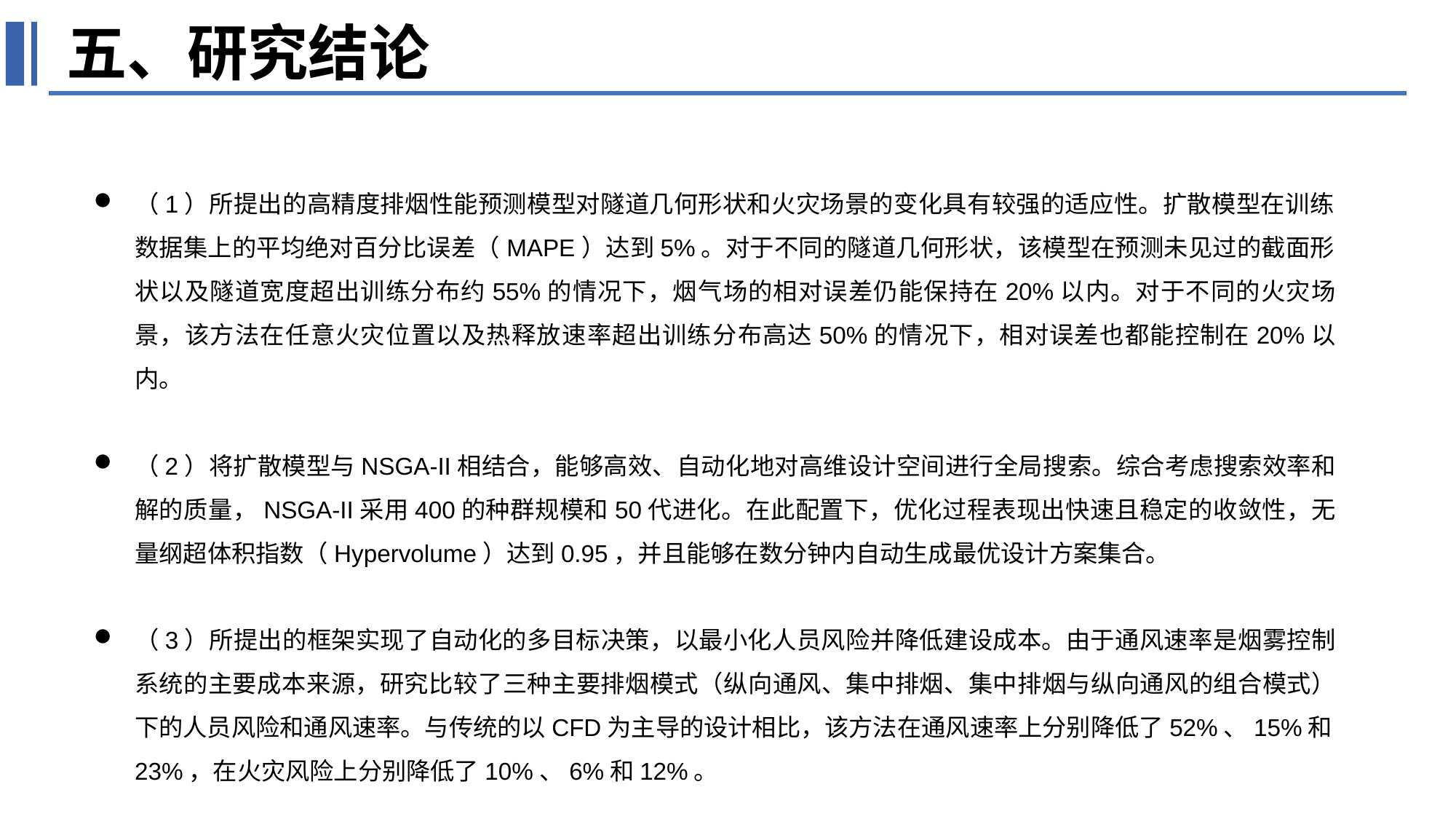

五、研究结论

（1）所提出的高精度排烟性能预测模型对隧道几何形状和火灾场景的变化具有较强的适应性。扩散模型在训练数据集上的平均绝对百分比误差（MAPE）达到5%。对于不同的隧道几何形状，该模型在预测未见过的截面形状以及隧道宽度超出训练分布约55%的情况下，烟气场的相对误差仍能保持在20%以内。对于不同的火灾场景，该方法在任意火灾位置以及热释放速率超出训练分布高达50%的情况下，相对误差也都能控制在20%以内。

（2）将扩散模型与NSGA‑II相结合，能够高效、自动化地对高维设计空间进行全局搜索。综合考虑搜索效率和解的质量，NSGA‑II采用400的种群规模和50代进化。在此配置下，优化过程表现出快速且稳定的收敛性，无量纲超体积指数（Hypervolume）达到0.95，并且能够在数分钟内自动生成最优设计方案集合。

（3）所提出的框架实现了自动化的多目标决策，以最小化人员风险并降低建设成本。由于通风速率是烟雾控制系统的主要成本来源，研究比较了三种主要排烟模式（纵向通风、集中排烟、集中排烟与纵向通风的组合模式）下的人员风险和通风速率。与传统的以CFD为主导的设计相比，该方法在通风速率上分别降低了52%、15%和23%，在火灾风险上分别降低了10%、6%和12%。